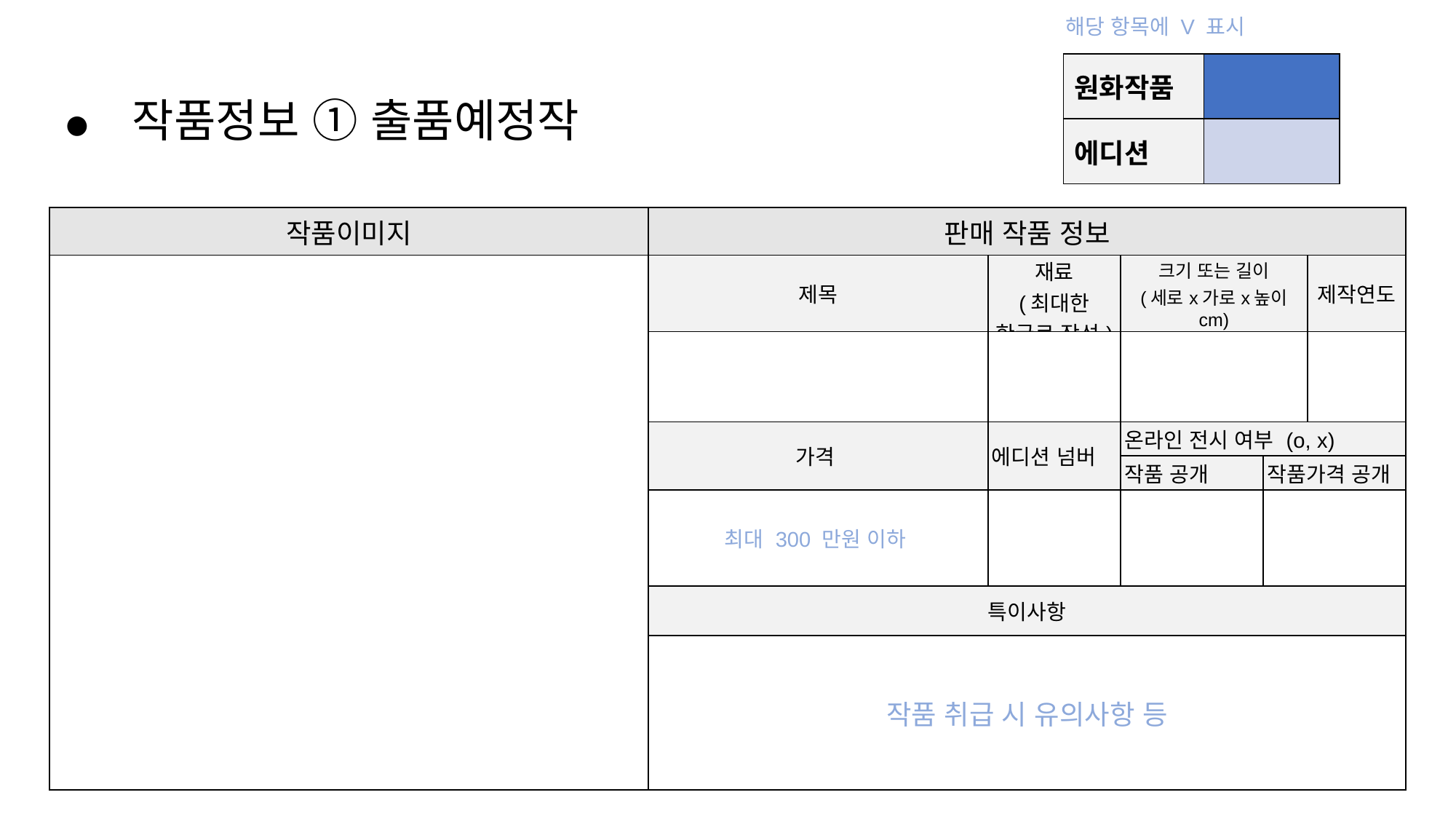

해당 항목에 V 표시
작품정보 ① 출품예정작
| 원화작품 |  |
| --- | --- |
| 에디션 |  |
| 작품이미지 | 판매 작품 정보 |  |  |  |  |
| --- | --- | --- | --- | --- | --- |
|  | 제목 | 재료 (최대한 한글로 작성) | 크기 또는 길이 (세로x가로x높이 cm) |  | 제작연도 |
|  |  |  |  |  |  |
|  | 가격 | 에디션 넘버 | 온라인 전시 여부 (o, x) |  |  |
|  |  |  | 작품 공개 | 작품가격 공개 |  |
|  | 최대 300 만원 이하 |  |  |  |  |
|  | 특이사항 |  |  |  |  |
|  | 작품 취급 시 유의사항 등 |  |  |  |  |